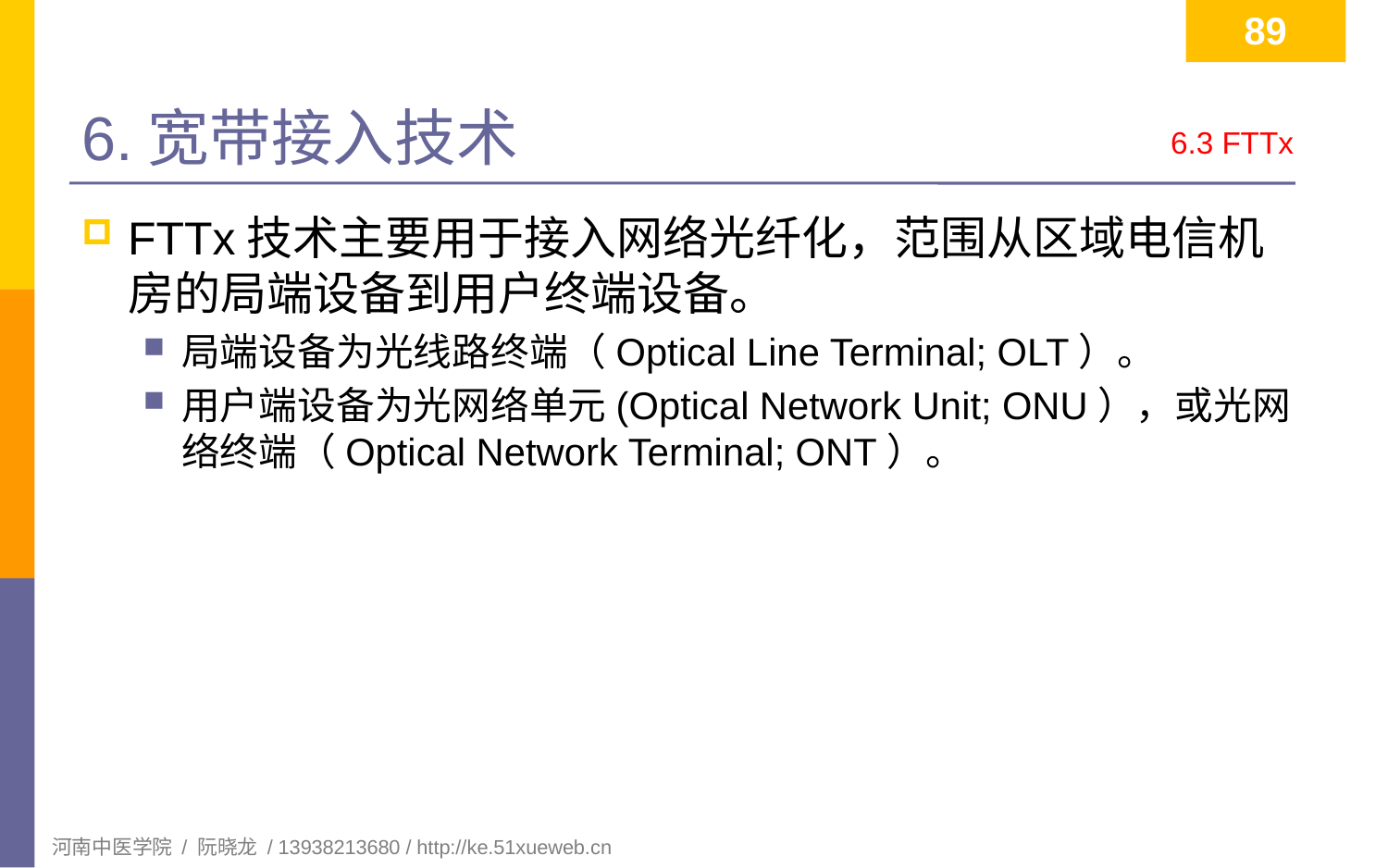

89
# 6.宽带接入技术
6.3 FTTx
FTTx技术主要用于接入网络光纤化，范围从区域电信机房的局端设备到用户终端设备。
局端设备为光线路终端（Optical Line Terminal; OLT）。
用户端设备为光网络单元(Optical Network Unit; ONU），或光网络终端（Optical Network Terminal; ONT）。